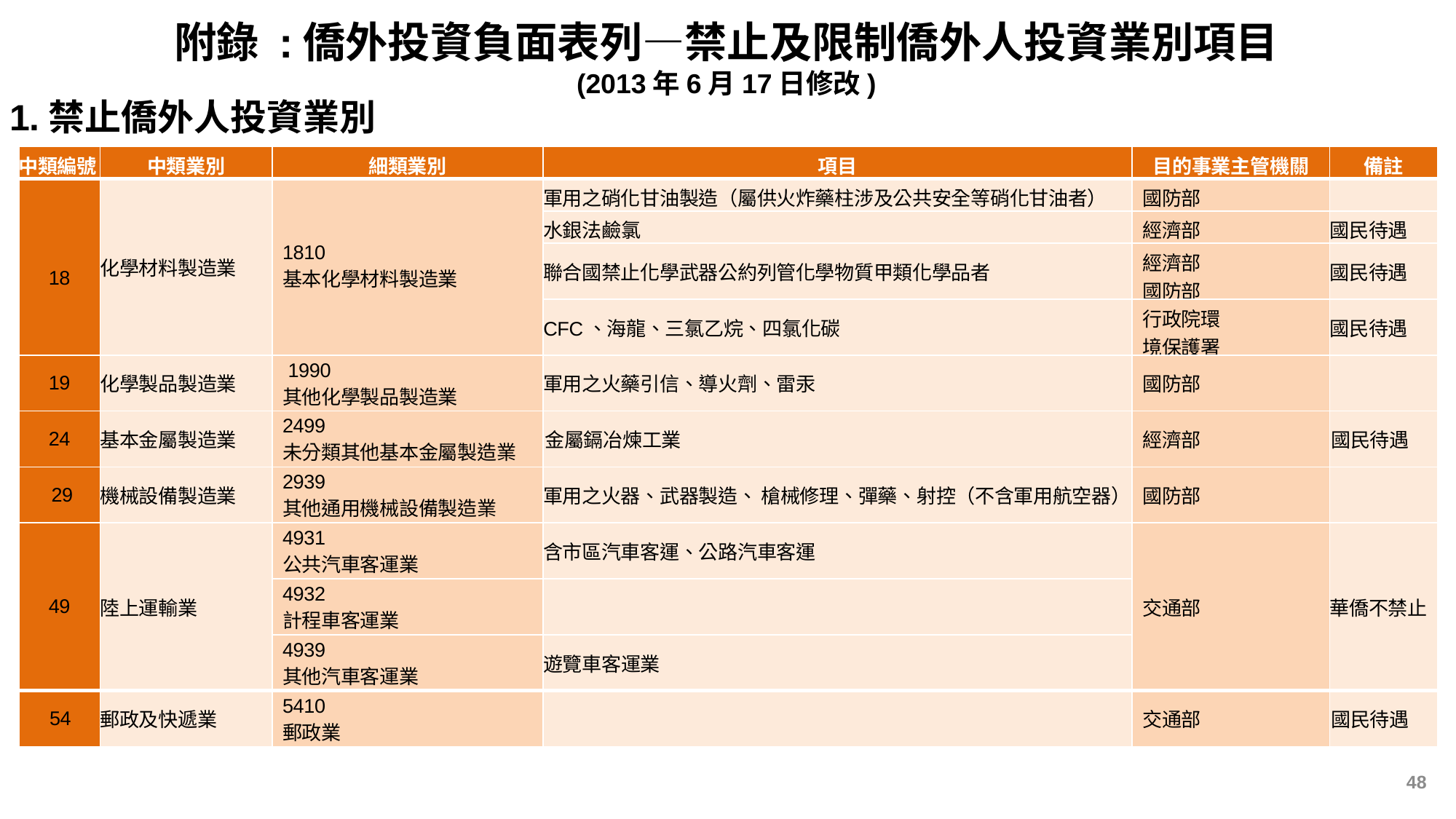

附錄 :僑外投資負面表列—禁止及限制僑外人投資業別項目
(2013年6月17日修改)
1.禁止僑外人投資業別
| 中類編號 | 中類業別 | 細類業別 | 項目 | 目的事業主管機關 | 備註 |
| --- | --- | --- | --- | --- | --- |
| 18 | 化學材料製造業 | 1810 基本化學材料製造業 | 軍用之硝化甘油製造（屬供火炸藥柱涉及公共安全等硝化甘油者） | 國防部 |  |
|  |  |  | 水銀法鹼氯 | 經濟部 | 國民待遇 |
|  |  |  | 聯合國禁止化學武器公約列管化學物質甲類化學品者 | 經濟部 國防部 | 國民待遇 |
|  |  |  | CFC、海龍、三氯乙烷、四氯化碳 | 行政院環 境保護署 | 國民待遇 |
| 19 | 化學製品製造業 | 1990 其他化學製品製造業 | 軍用之火藥引信、導火劑、雷汞 | 國防部 |  |
| 24 | 基本金屬製造業 | 2499 未分類其他基本金屬製造業 | 金屬鎘冶煉工業 | 經濟部 | 國民待遇 |
| 29 | 機械設備製造業 | 2939 其他通用機械設備製造業 | 軍用之火器、武器製造、 槍械修理、彈藥、射控（不含軍用航空器） | 國防部 |  |
| 49 | 陸上運輸業 | 4931 公共汽車客運業 | 含市區汽車客運、公路汽車客運 | 交通部 | 華僑不禁止 |
|  |  | 4932 計程車客運業 |  |  |  |
|  |  | 4939 其他汽車客運業 | 遊覽車客運業 |  |  |
| 54 | 郵政及快遞業 | 5410 郵政業 |  | 交通部 | 國民待遇 |
48